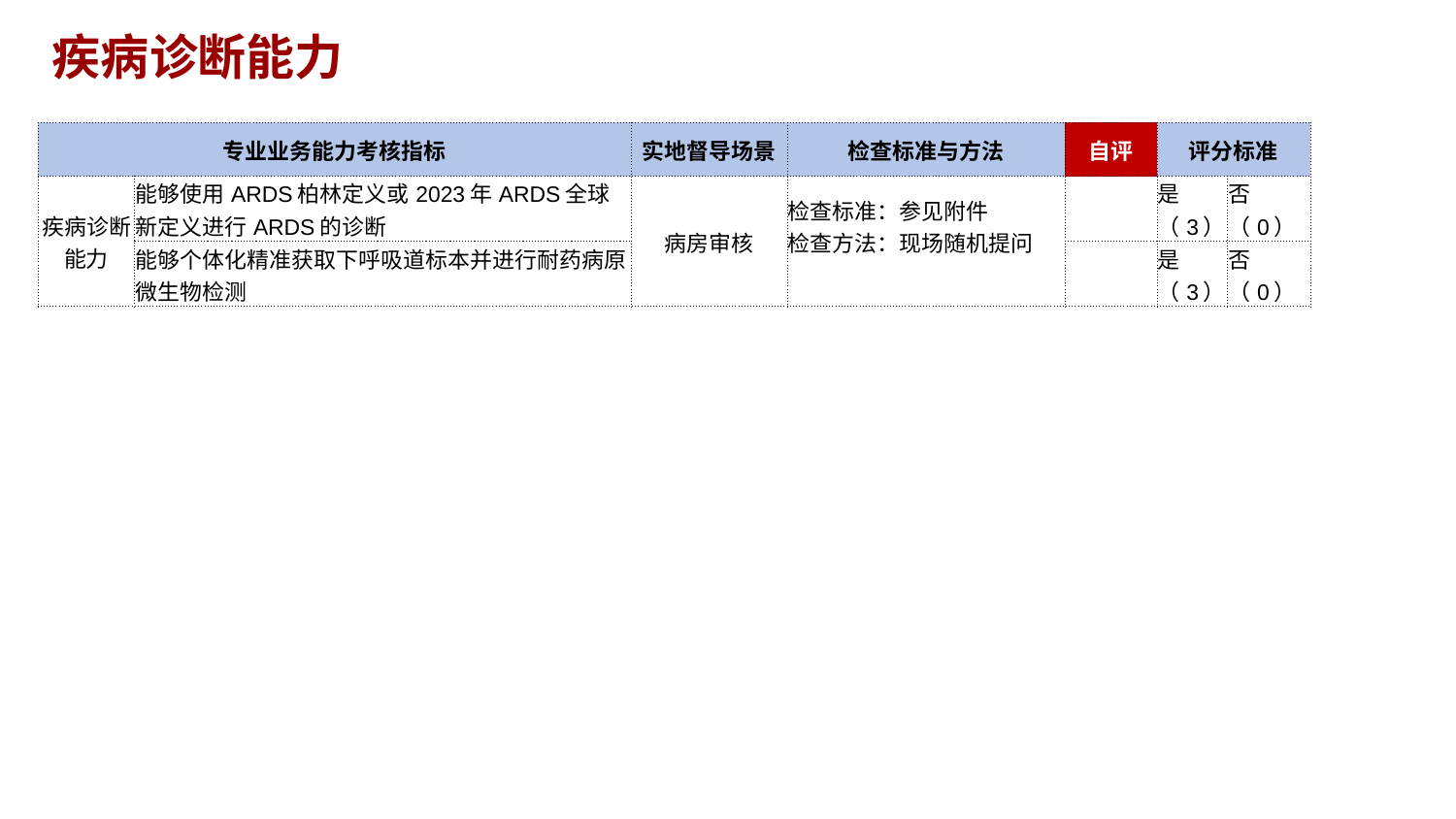

疾病诊断能力

| 专业业务能力考核指标 |  | 实地督导场景 | 检查标准与方法 | 自评 | 评分标准 |  |
| --- | --- | --- | --- | --- | --- | --- |
| 疾病诊断能力 | 能够使用ARDS柏林定义或2023年ARDS全球新定义进行ARDS的诊断 | 病房审核 | 检查标准：参见附件 检查方法：现场随机提问 |  | 是（3） | 否（0） |
|  | 能够个体化精准获取下呼吸道标本并进行耐药病原微生物检测 |  |  |  | 是（3） | 否（0） |